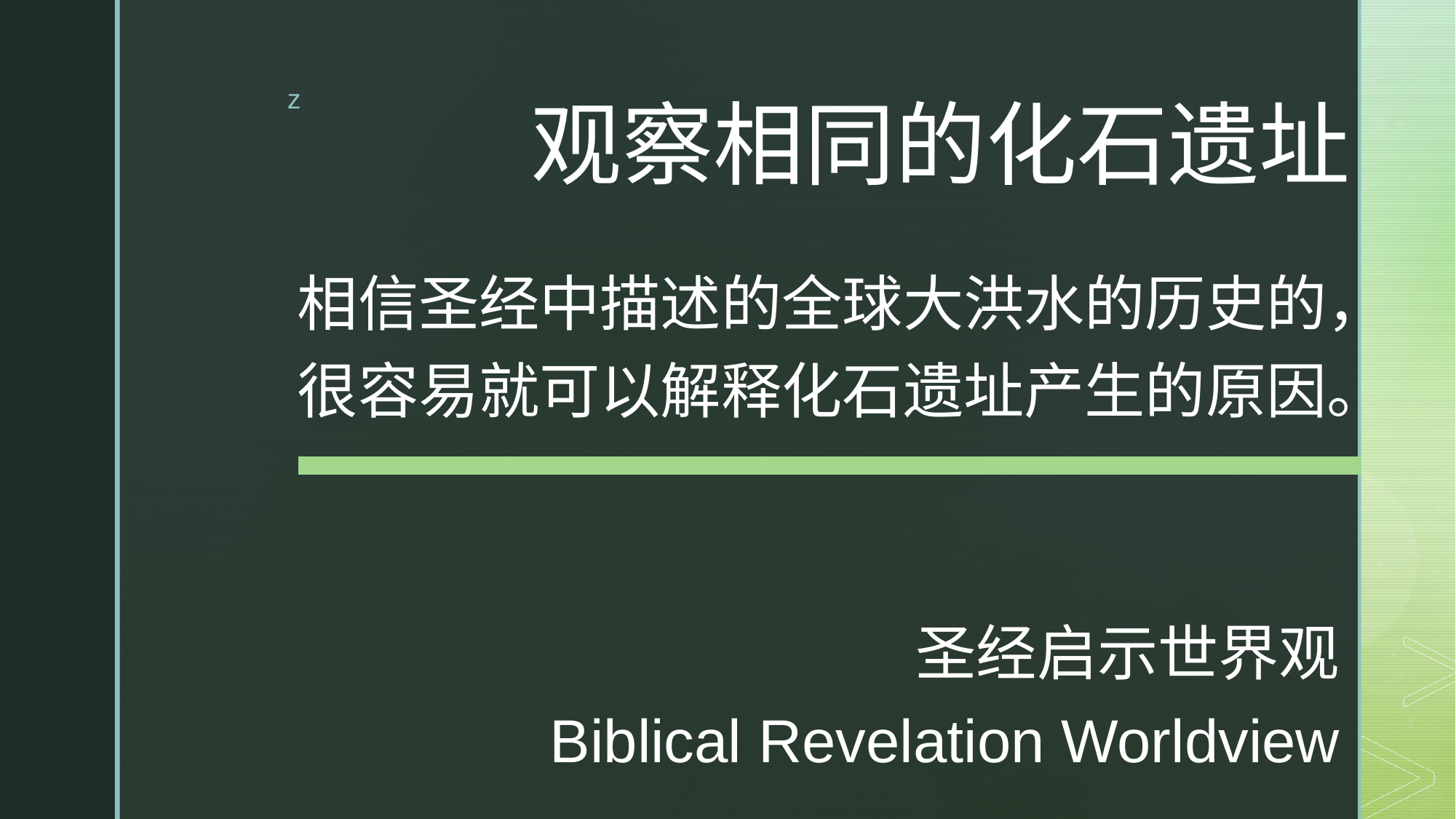

# 观察相同的化石遗址
相信圣经中描述的全球大洪水的历史的，很容易就可以解释化石遗址产生的原因。

圣经启示世界观
Biblical Revelation Worldview